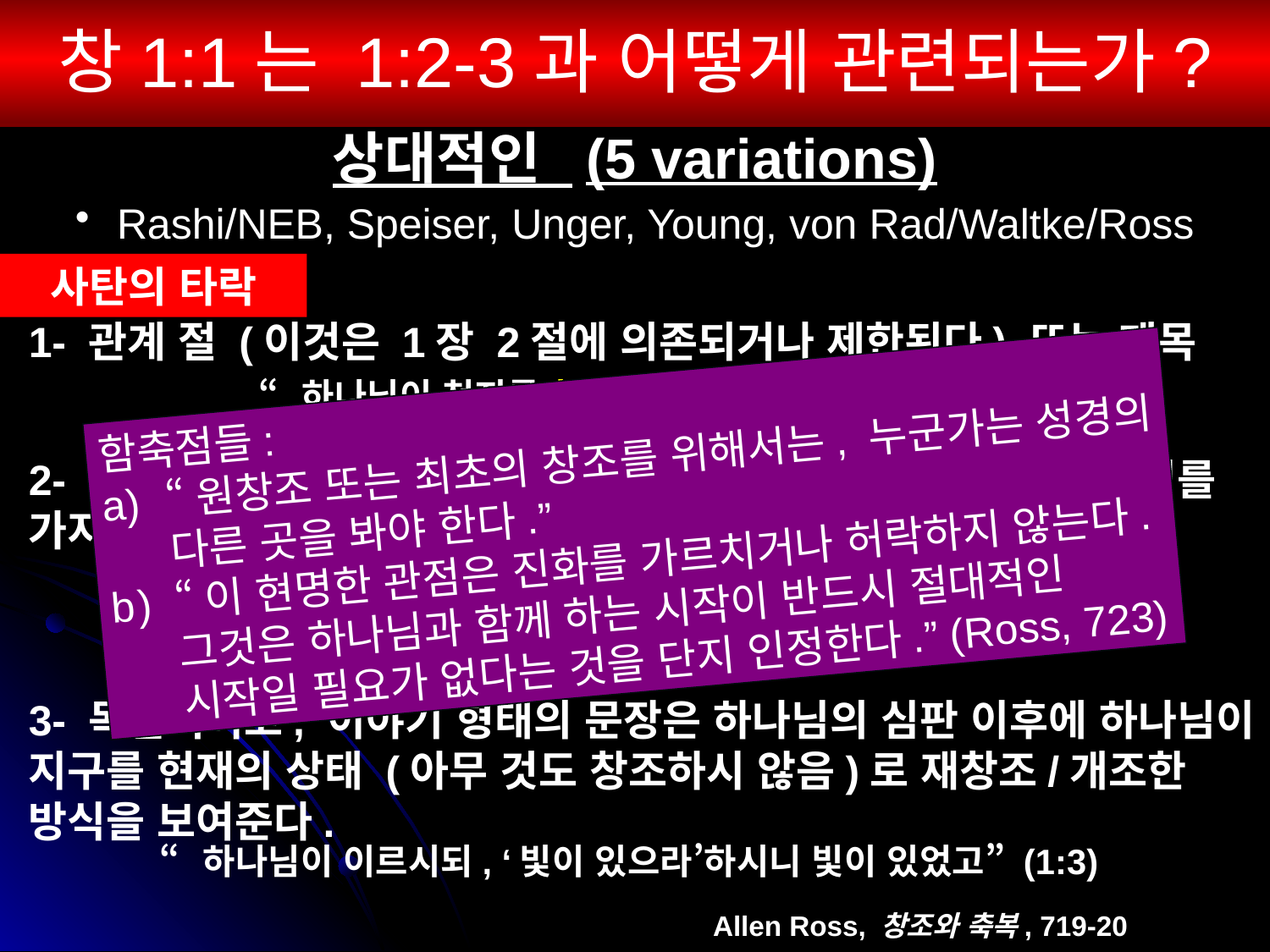

How Does 1:1 Relate to 1:2-3?
창1:1는 1:2-3과 어떻게 관련되는가?
34
# 상대적인  (5 variations)

 Rashi/NEB, Speiser, Unger, Young, von Rad/Waltke/Ross
사탄의 타락
1- 관계 절 (이것은 1장 2절에 의존되거나 제한된다) 또는 제목
“하나님이 천지를 창조하기 시작했을 때에”(1:1)
함축점들:
“원창조 또는 최초의 창조를 위해서는, 누군가는 성경의 다른 곳을 봐야 한다.”
“이 현명한 관점은 진화를 가르치거나 허락하지 않는다. 그것은 하나님과 함께 하는 시작이 반드시 절대적인 시작일 필요가 없다는 것을 단지 인정한다.” (Ross, 723)
2- 세 가지 상황을 설명하는 구절들은, 부정적이고 역접적인 의미를 가지고, 하나님이 말씀하실 때의 지구의 환경을 묘사한다.
“땅이 혼돈하고 공허하며 흑암이 깊이 위에 있고 하나님의 영은 수면 위에 운행하시니라.” (1:2)
3- 독립적이고, 이야기 형태의 문장은 하나님의 심판 이후에 하나님이 지구를 현재의 상태 (아무 것도 창조하시 않음)로 재창조/개조한 방식을 보여준다.
“하나님이 이르시되, ‘빛이 있으라’하시니 빛이 있었고” (1:3)
Allen Ross, 창조와 축복, 719-20